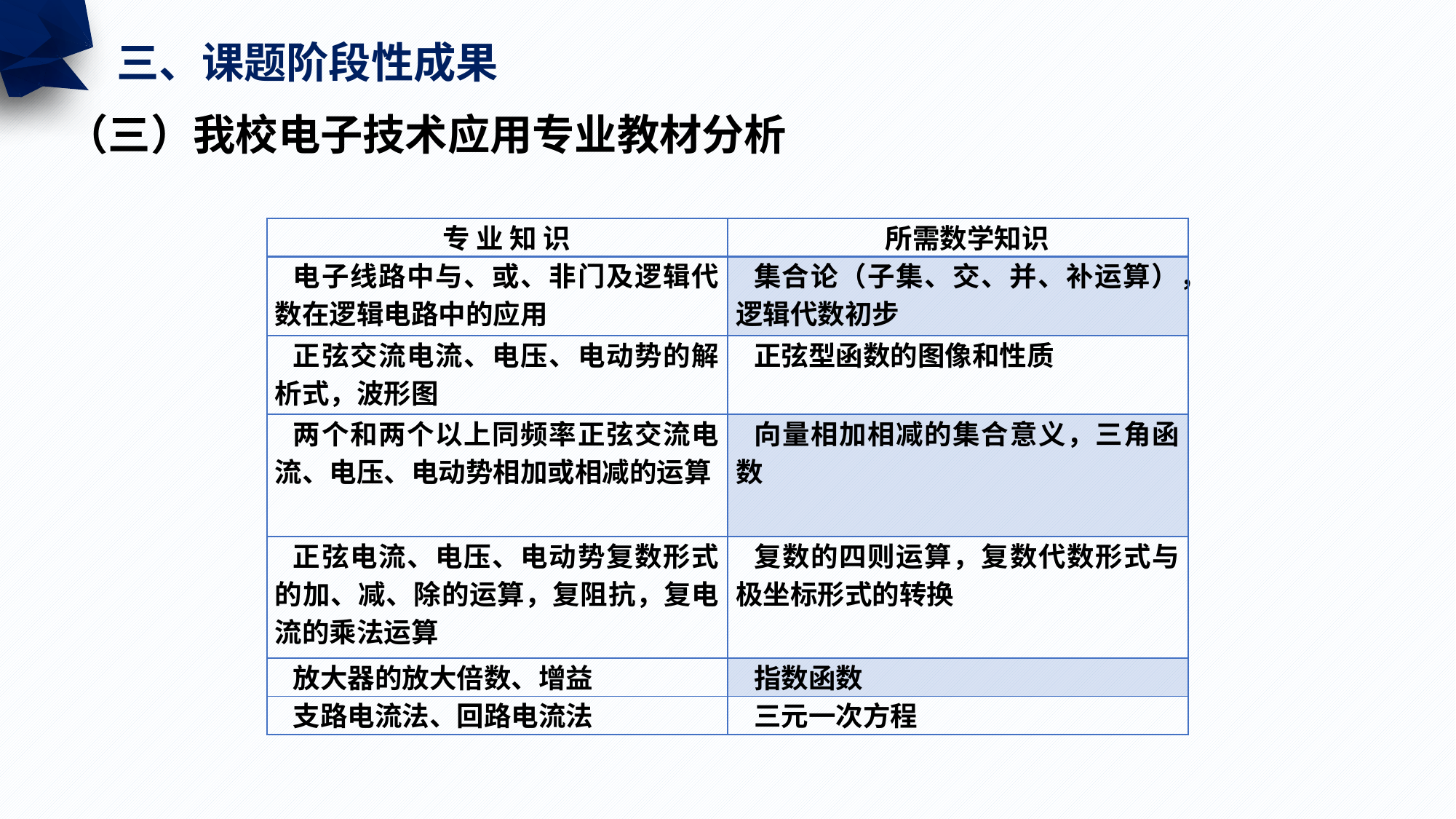

三、课题阶段性成果
（三）我校电子技术应用专业教材分析
| 专 业 知 识 | 所需数学知识 |
| --- | --- |
| 电子线路中与、或、非门及逻辑代数在逻辑电路中的应用 | 集合论（子集、交、并、补运算），逻辑代数初步 |
| 正弦交流电流、电压、电动势的解析式，波形图 | 正弦型函数的图像和性质 |
| 两个和两个以上同频率正弦交流电流、电压、电动势相加或相减的运算 | 向量相加相减的集合意义，三角函数 |
| 正弦电流、电压、电动势复数形式的加、减、除的运算，复阻抗，复电流的乘法运算 | 复数的四则运算，复数代数形式与极坐标形式的转换 |
| 放大器的放大倍数、增益 | 指数函数 |
| 支路电流法、回路电流法 | 三元一次方程 |